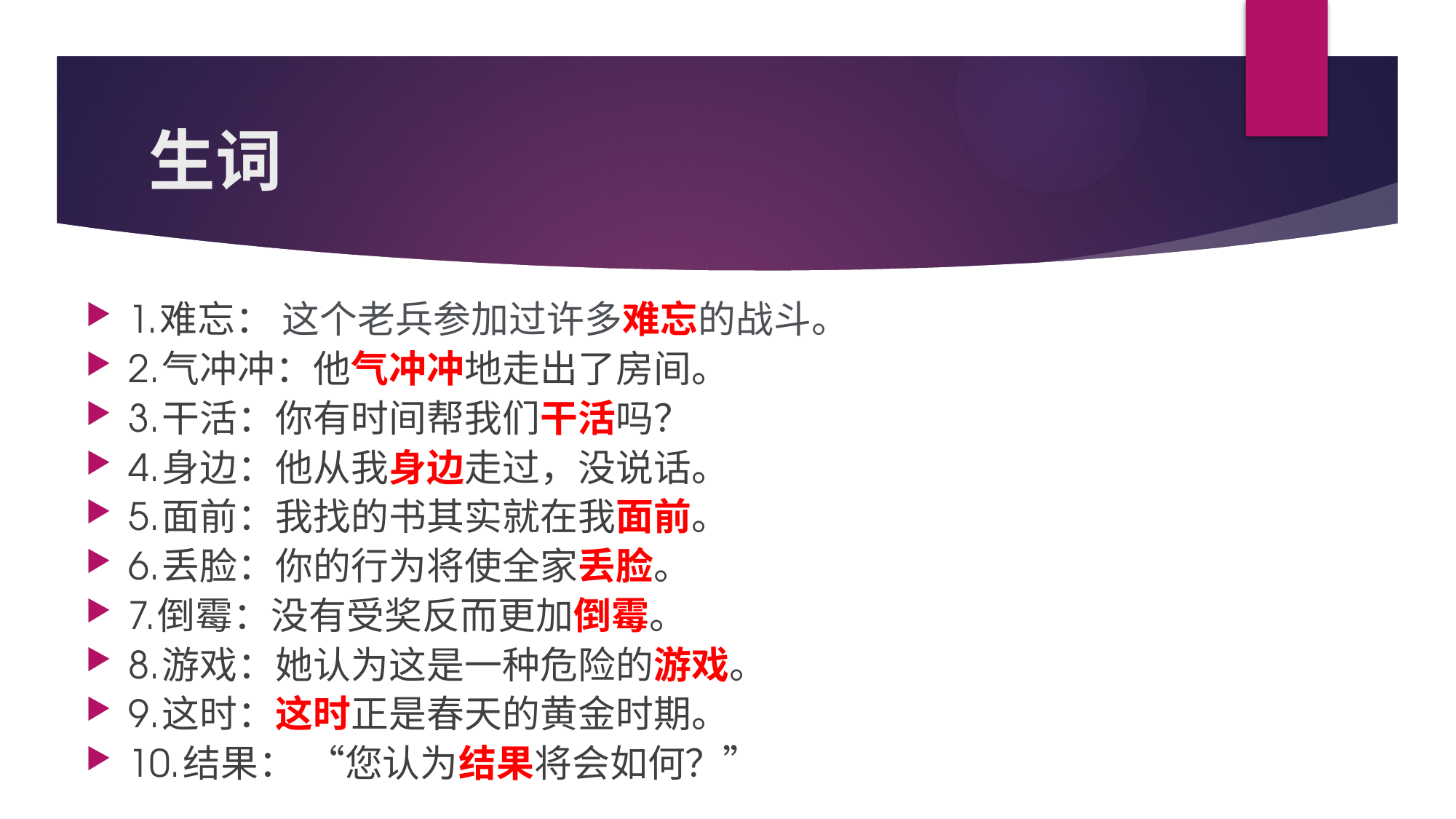

# 生词
1.难忘： 这个老兵参加过许多难忘的战斗。
2.气冲冲：他气冲冲地走出了房间。
3.干活：你有时间帮我们干活吗？
4.身边：他从我身边走过，没说话。
5.面前：我找的书其实就在我面前。
6.丢脸：你的行为将使全家丢脸。
7.倒霉：没有受奖反而更加倒霉。
8.游戏：她认为这是一种危险的游戏。
9.这时：这时正是春天的黄金时期。
10.结果：	 “您认为结果将会如何？”